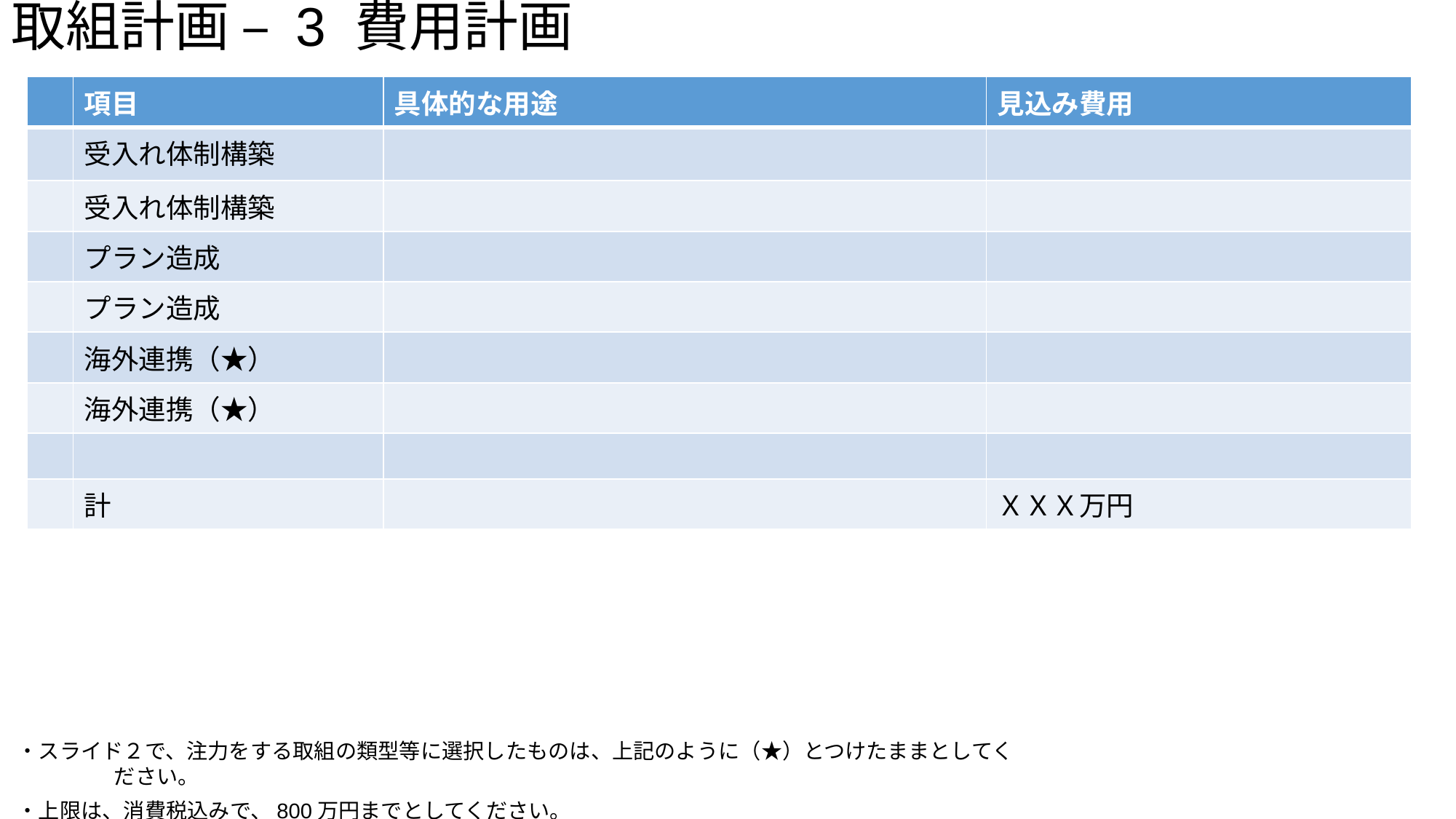

取組計画 – 3 費用計画
|  | 項目 | 具体的な用途 | 見込み費用 |
| --- | --- | --- | --- |
|  | 受入れ体制構築 |  |  |
|  | 受入れ体制構築 |  |  |
|  | プラン造成 |  |  |
|  | プラン造成 |  |  |
|  | 海外連携（★） |  |  |
|  | 海外連携（★） |  |  |
|  |  |  |  |
|  | 計 |  | ＸＸＸ万円 |
・スライド２で、注力をする取組の類型等に選択したものは、上記のように（★）とつけたままとしてください。
・上限は、消費税込みで、800万円までとしてください。